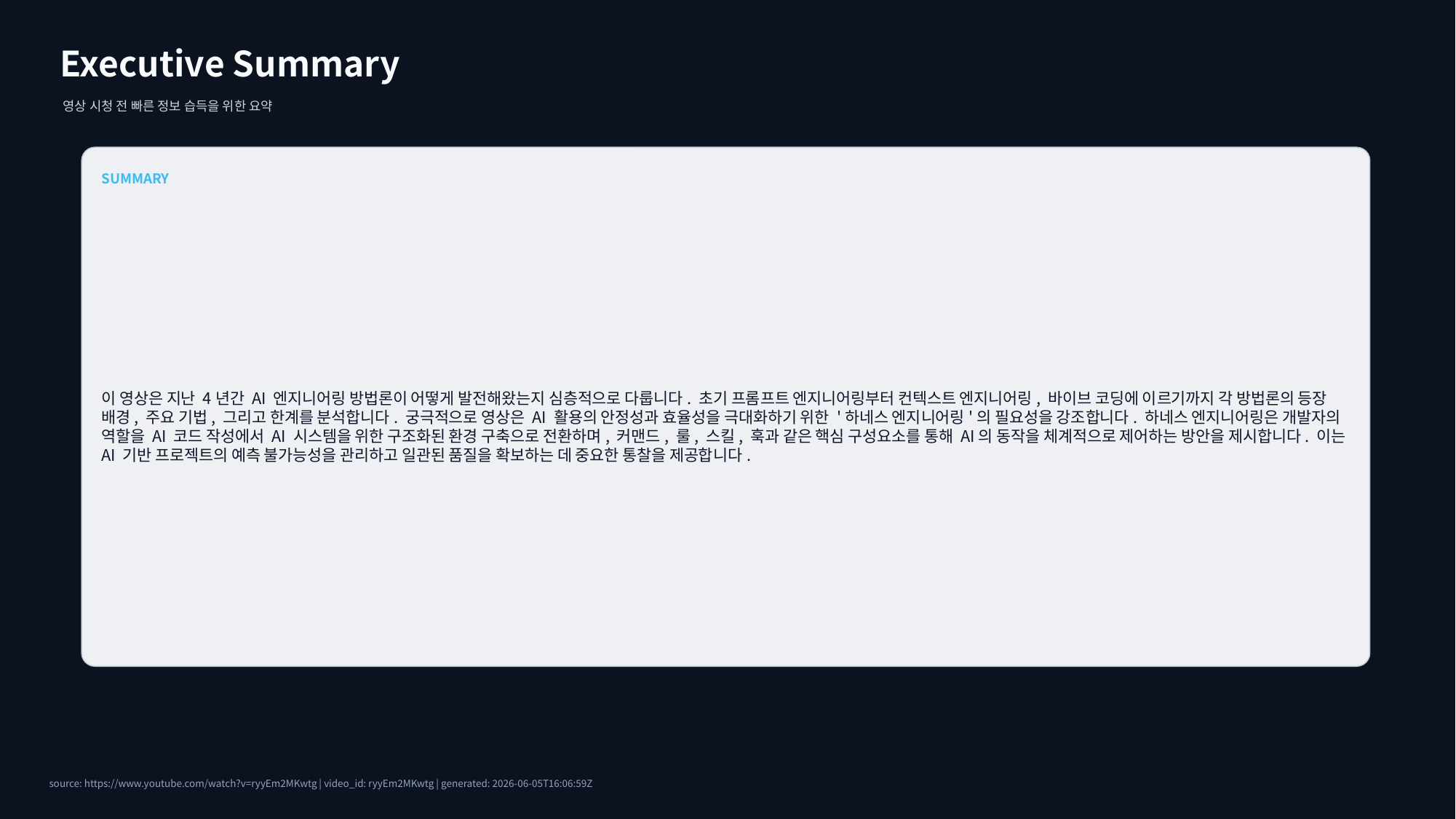

Executive Summary
영상 시청 전 빠른 정보 습득을 위한 요약

SUMMARY
이 영상은 지난 4년간 AI 엔지니어링 방법론이 어떻게 발전해왔는지 심층적으로 다룹니다. 초기 프롬프트 엔지니어링부터 컨텍스트 엔지니어링, 바이브 코딩에 이르기까지 각 방법론의 등장 배경, 주요 기법, 그리고 한계를 분석합니다. 궁극적으로 영상은 AI 활용의 안정성과 효율성을 극대화하기 위한 '하네스 엔지니어링'의 필요성을 강조합니다. 하네스 엔지니어링은 개발자의 역할을 AI 코드 작성에서 AI 시스템을 위한 구조화된 환경 구축으로 전환하며, 커맨드, 룰, 스킬, 훅과 같은 핵심 구성요소를 통해 AI의 동작을 체계적으로 제어하는 방안을 제시합니다. 이는 AI 기반 프로젝트의 예측 불가능성을 관리하고 일관된 품질을 확보하는 데 중요한 통찰을 제공합니다.
source: https://www.youtube.com/watch?v=ryyEm2MKwtg | video_id: ryyEm2MKwtg | generated: 2026-06-05T16:06:59Z